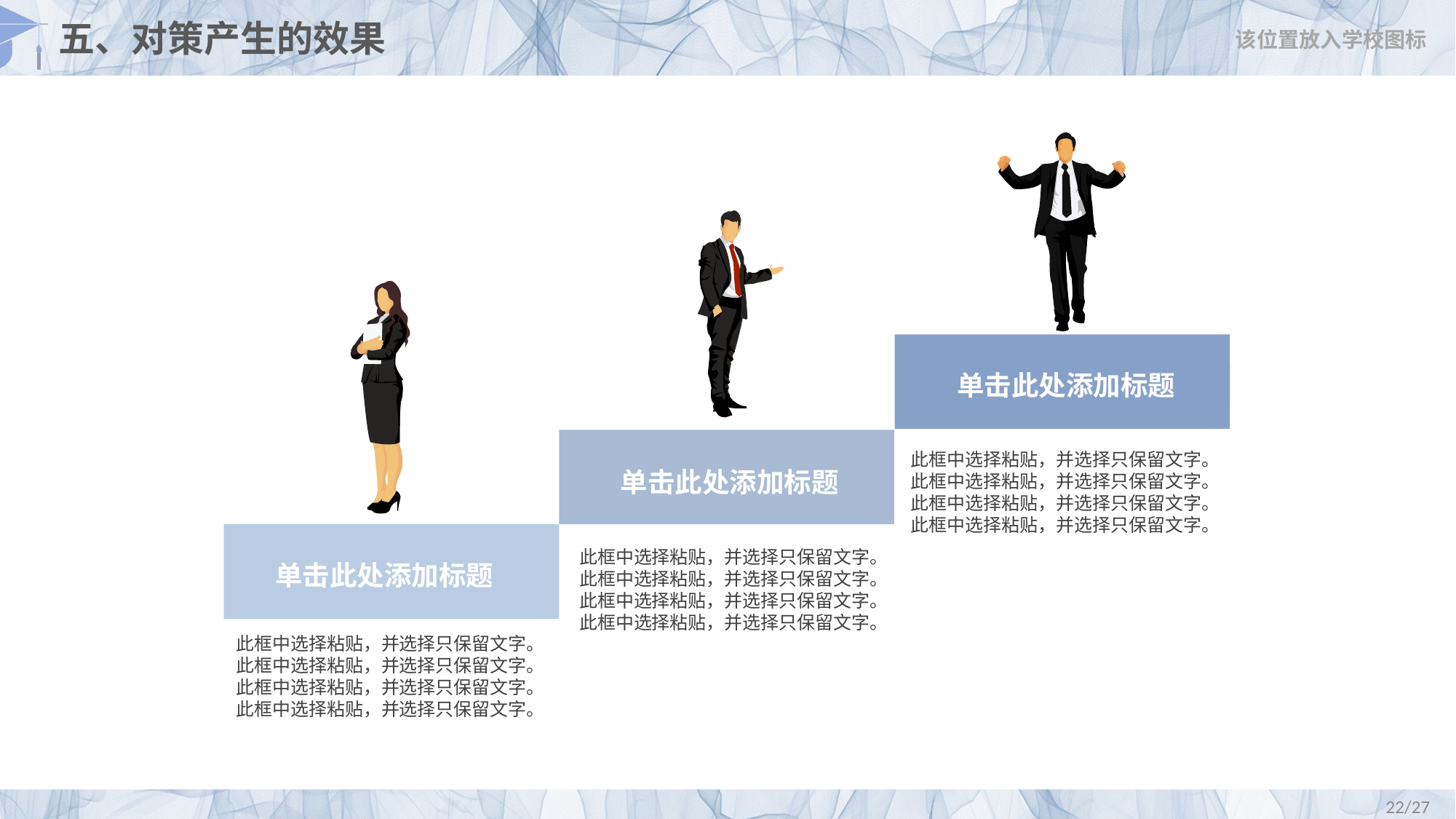

# 五、对策产生的效果
该位置放入学校图标

单击此处添加标题

单击此处添加标题
此框中选择粘贴，并选择只保留文字。此框中选择粘贴，并选择只保留文字。此框中选择粘贴，并选择只保留文字。此框中选择粘贴，并选择只保留文字。

单击此处添加标题
此框中选择粘贴，并选择只保留文字。此框中选择粘贴，并选择只保留文字。此框中选择粘贴，并选择只保留文字。此框中选择粘贴，并选择只保留文字。
此框中选择粘贴，并选择只保留文字。此框中选择粘贴，并选择只保留文字。此框中选择粘贴，并选择只保留文字。此框中选择粘贴，并选择只保留文字。
22/27